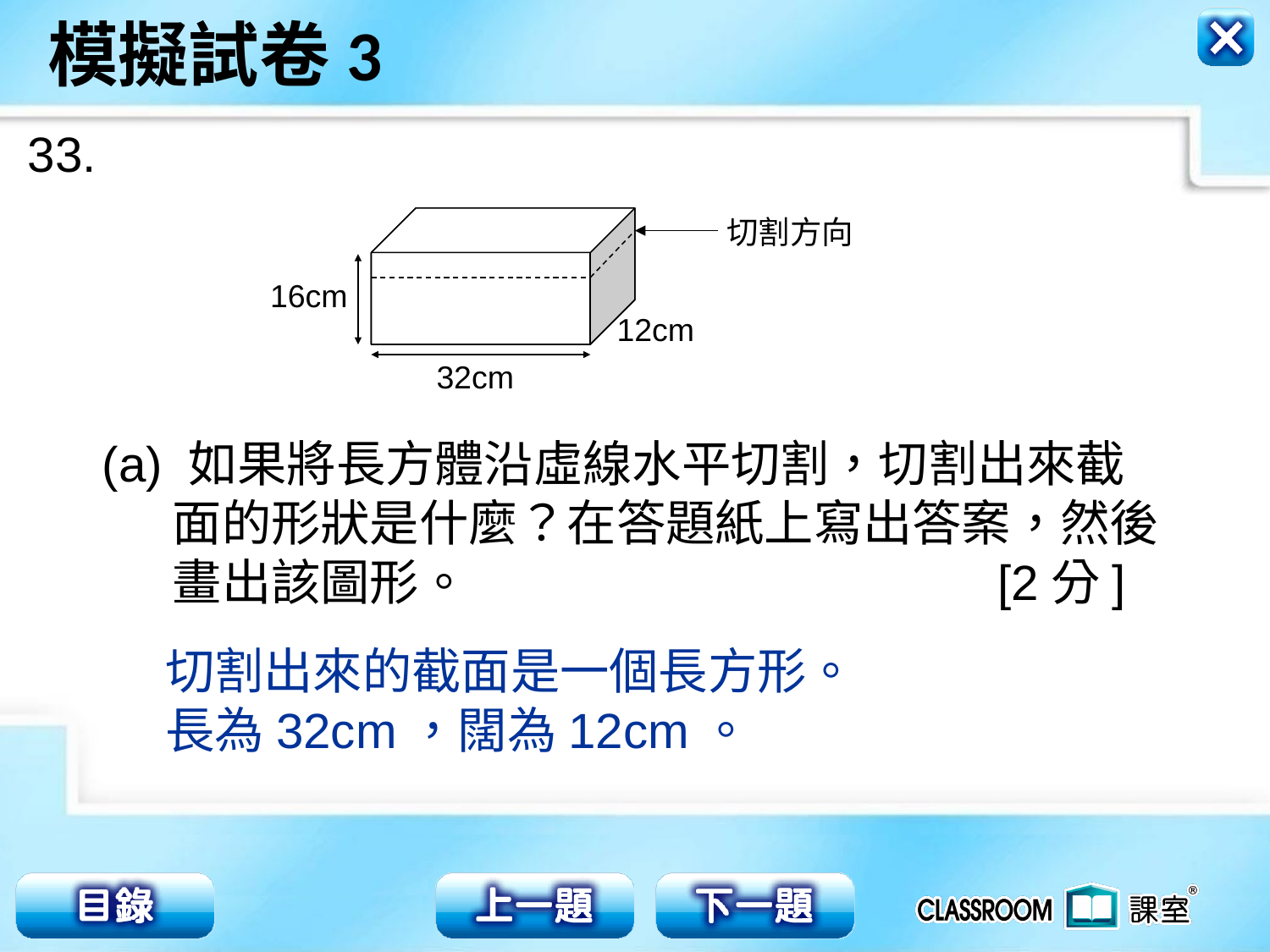

33.
切割方向

16cm
12cm
32cm
(a) 如果將長方體沿虛線水平切割，切割出來截面的形狀是什麼？在答題紙上寫出答案，然後畫出該圖形。                                               [2分]
切割出來的截面是一個長方形。
長為32cm，闊為12cm。